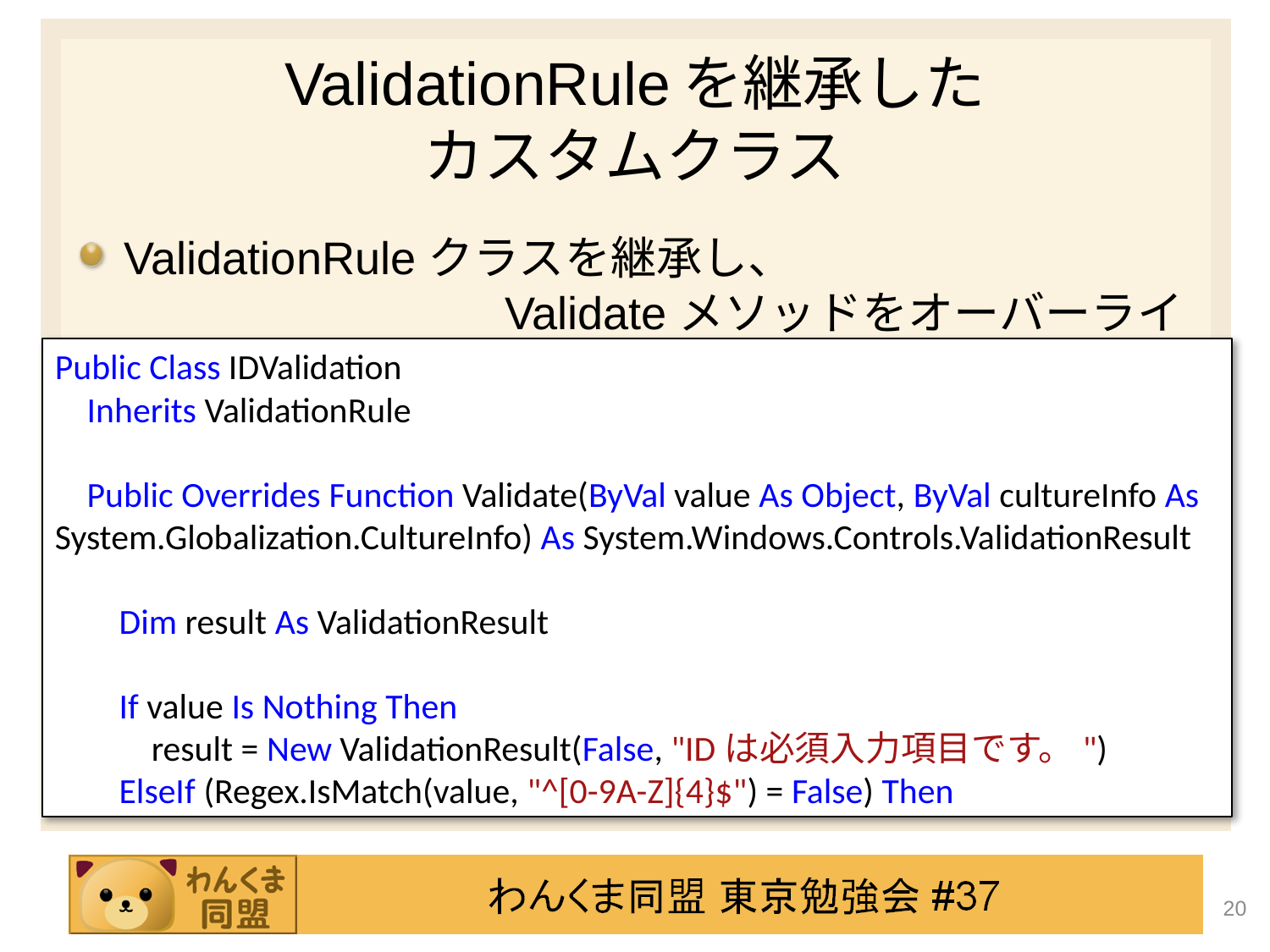

# ValidationRuleを継承した カスタムクラス
ValidationRuleクラスを継承し、
			Validateメソッドをオーバーライド
Public Class IDValidation
    Inherits ValidationRule

    Public Overrides Function Validate(ByVal value As Object, ByVal cultureInfo As System.Globalization.CultureInfo) As System.Windows.Controls.ValidationResult

        Dim result As ValidationResult

        If value Is Nothing Then
            result = New ValidationResult(False, "IDは必須入力項目です。")
        ElseIf (Regex.IsMatch(value, "^[0-9A-Z]{4}$") = False) Then
20